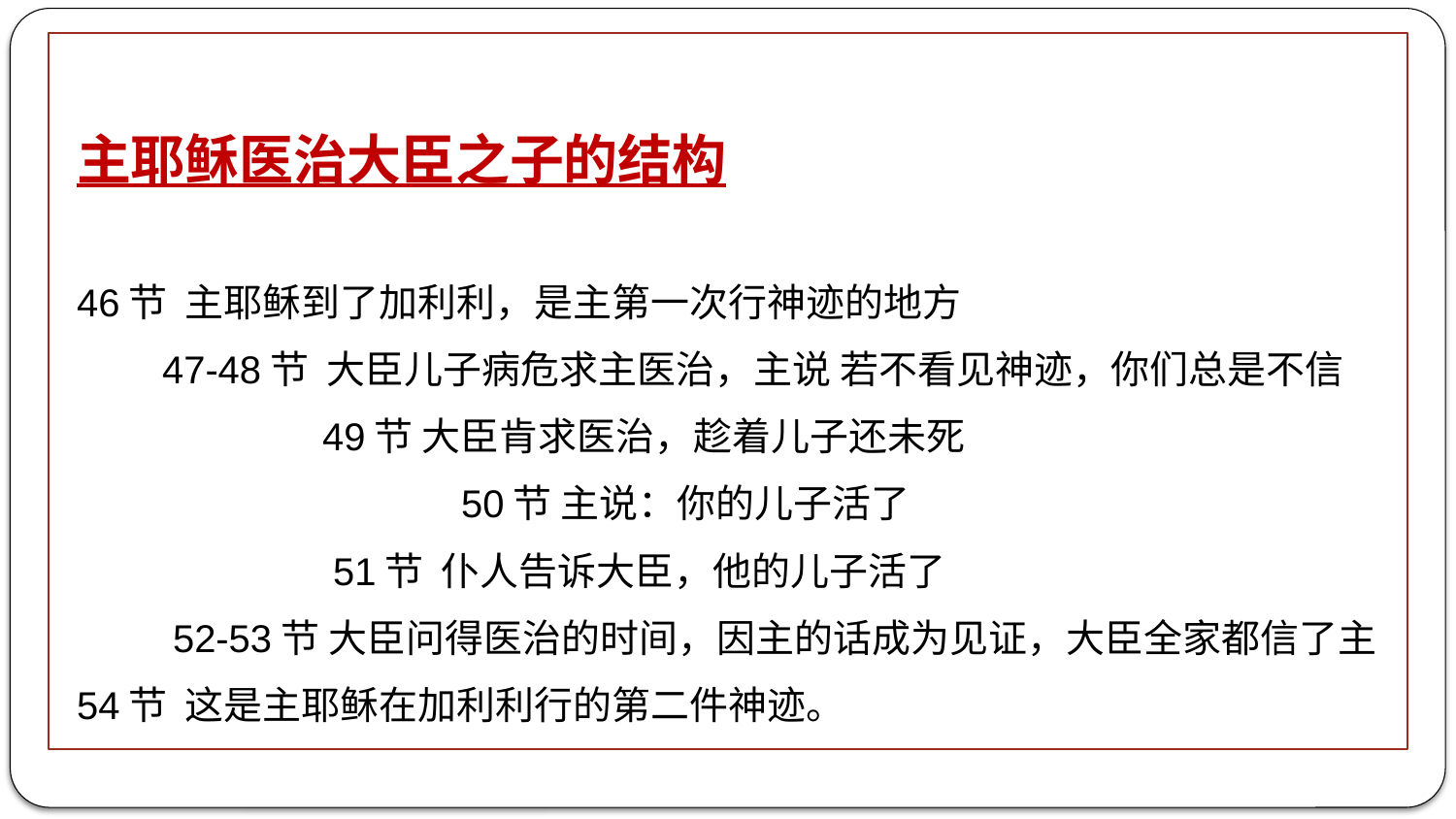

主耶稣医治大臣之子的结构

46节  主耶稣到了加利利，是主第一次行神迹的地方
        47-48节  大臣儿子病危求主医治，主说 若不看见神迹，你们总是不信
                       49节 大臣肯求医治，趁着儿子还未死
                                    50节 主说：你的儿子活了
                        51节  仆人告诉大臣，他的儿子活了
         52-53节 大臣问得医治的时间，因主的话成为见证，大臣全家都信了主
54节  这是主耶稣在加利利行的第二件神迹。